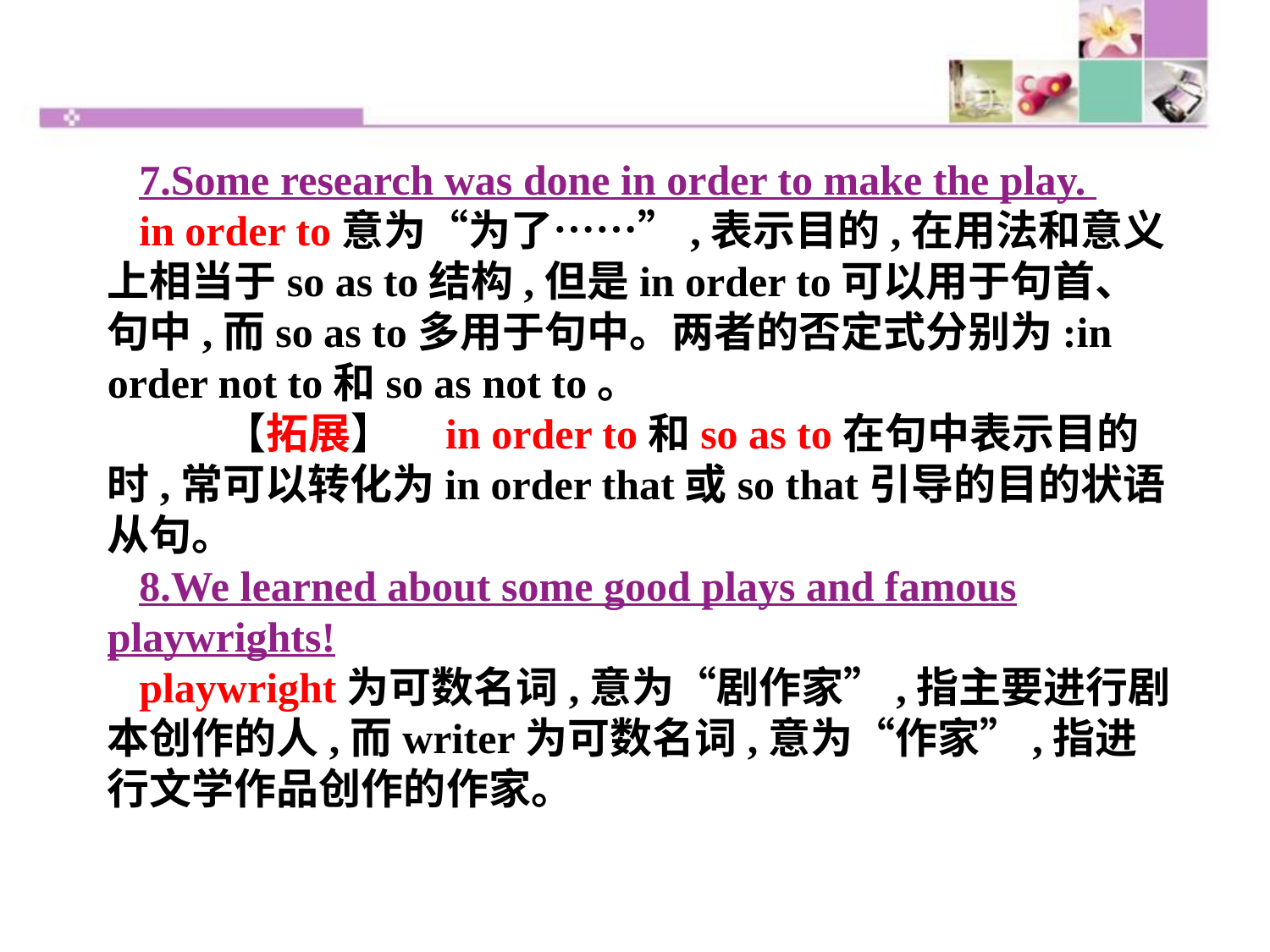

7.Some research was done in order to make the play.
in order to意为“为了……”,表示目的,在用法和意义上相当于so as to结构,但是in order to可以用于句首、句中,而so as to多用于句中。两者的否定式分别为:in order not to和so as not to。
　　【拓展】　in order to和so as to在句中表示目的时,常可以转化为in order that或so that引导的目的状语从句。
8.We learned about some good plays and famous playwrights!
playwright为可数名词,意为“剧作家”,指主要进行剧本创作的人,而writer为可数名词,意为“作家”,指进行文学作品创作的作家。